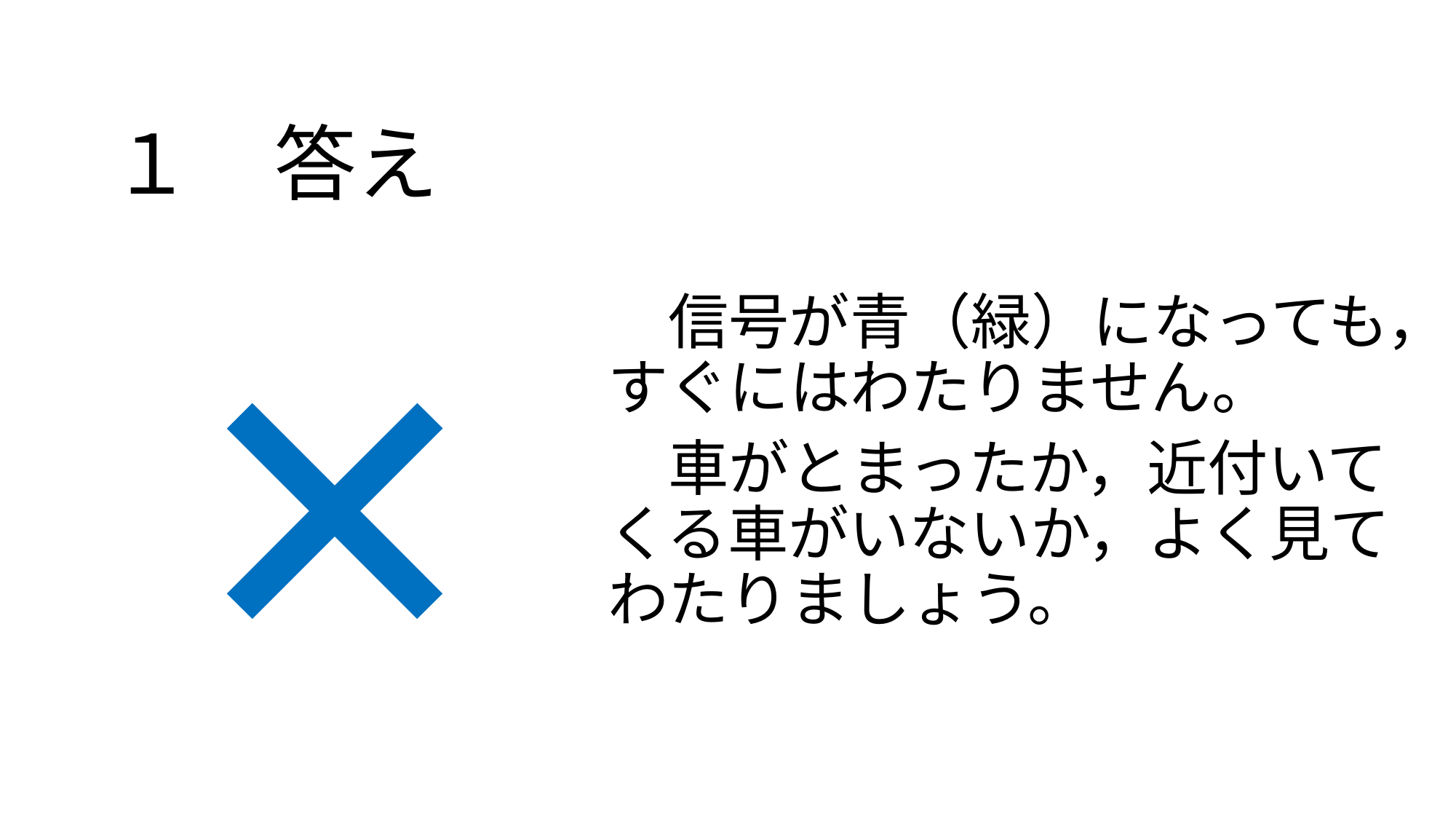

# １　答え
✕
　信号が青（緑）になっても，すぐにはわたりません。
　車がとまったか，近付いてくる車がいないか，よく見てわたりましょう。